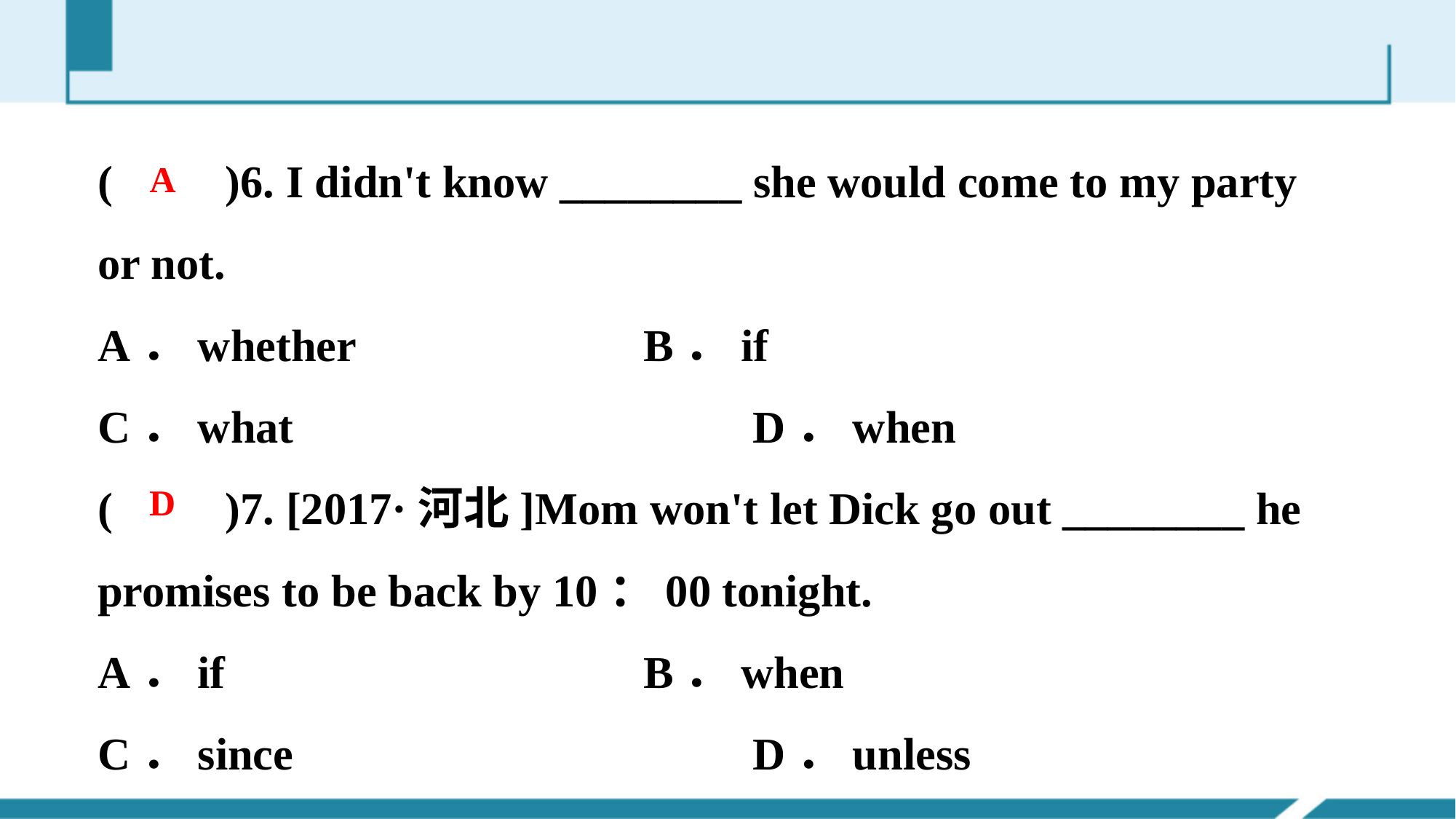

(　　)6. I didn't know ________ she would come to my party or not.
A．whether   			B．if
C．what   				D．when
(　　)7. [2017·河北]Mom won't let Dick go out ________ he promises to be back by 10：00 tonight.
A．if  				B．when
C．since  				D．unless
A
D